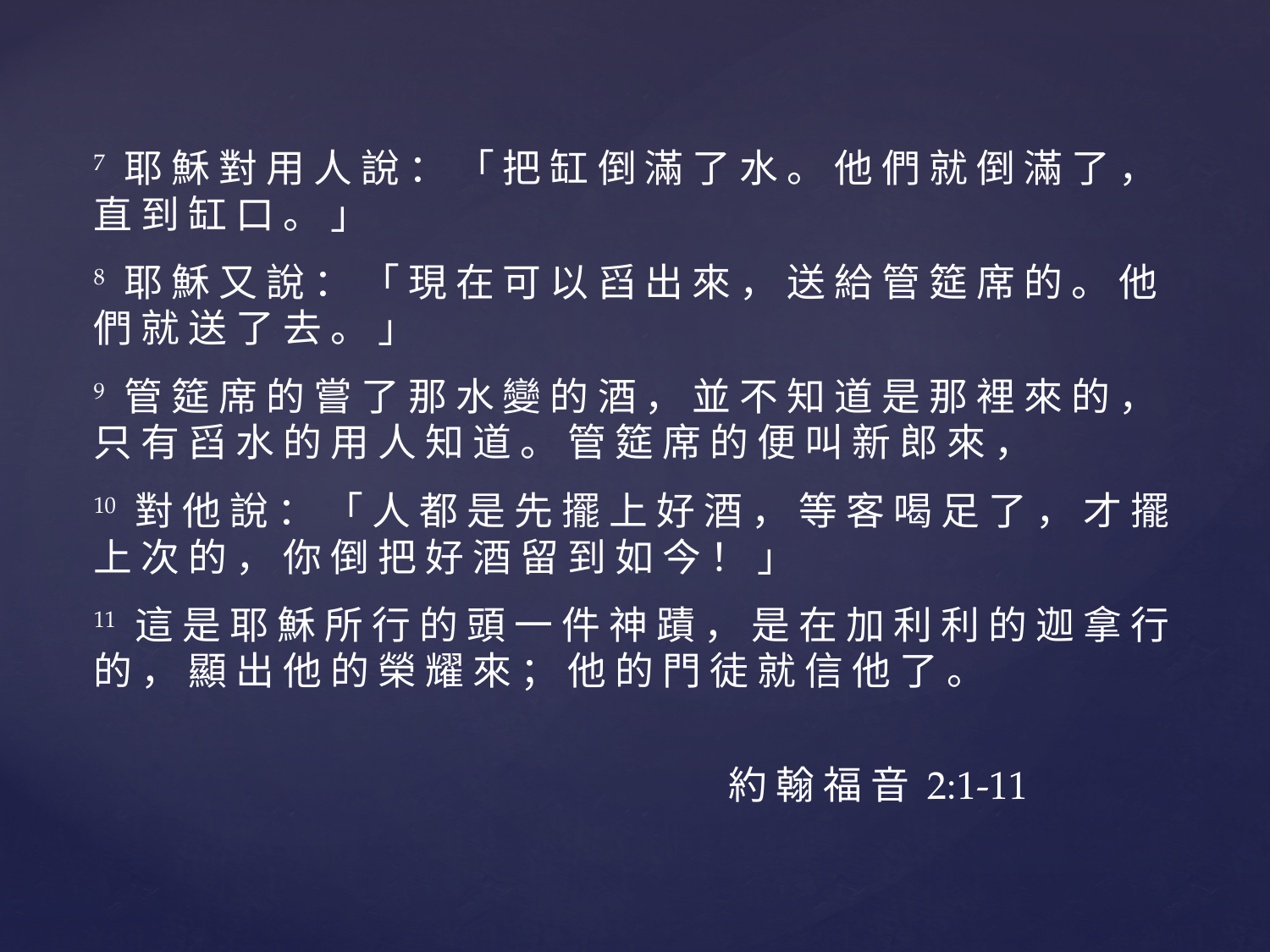

7 耶 穌 對 用 人 說 ： 「 把 缸 倒 滿 了 水 。 他 們 就 倒 滿 了 ， 直 到 缸 口 。 」
8 耶 穌 又 說 ： 「 現 在 可 以 舀 出 來 ， 送 給 管 筵 席 的 。 他 們 就 送 了 去 。 」
9 管 筵 席 的 嘗 了 那 水 變 的 酒 ， 並 不 知 道 是 那 裡 來 的 ， 只 有 舀 水 的 用 人 知 道 。 管 筵 席 的 便 叫 新 郎 來 ，
10 對 他 說 ： 「 人 都 是 先 擺 上 好 酒 ， 等 客 喝 足 了 ， 才 擺 上 次 的 ， 你 倒 把 好 酒 留 到 如 今 ！ 」
11 這 是 耶 穌 所 行 的 頭 一 件 神 蹟 ， 是 在 加 利 利 的 迦 拿 行 的 ， 顯 出 他 的 榮 耀 來 ； 他 的 門 徒 就 信 他 了 。

					約 翰 福 音 2:1-11